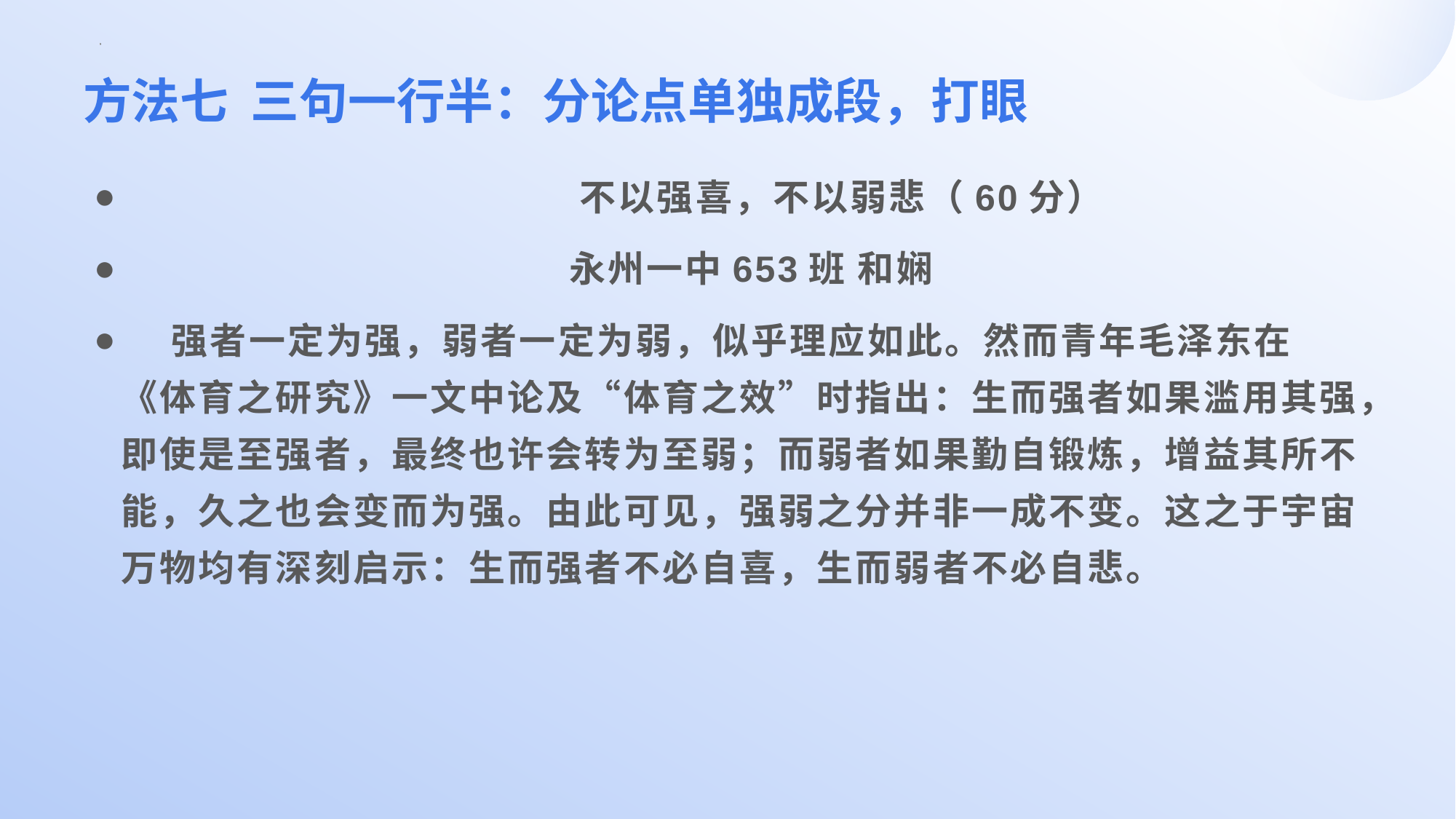

# 方法七  三句一行半：分论点单独成段，打眼
                                           不以强喜，不以弱悲（60分）
                                          永州一中653班 和娴
    强者一定为强，弱者一定为弱，似乎理应如此。然而青年毛泽东在《体育之研究》一文中论及“体育之效”时指出：生而强者如果滥用其强，即使是至强者，最终也许会转为至弱；而弱者如果勤自锻炼，增益其所不能，久之也会变而为强。由此可见，强弱之分并非一成不变。这之于宇宙万物均有深刻启示：生而强者不必自喜，生而弱者不必自悲。